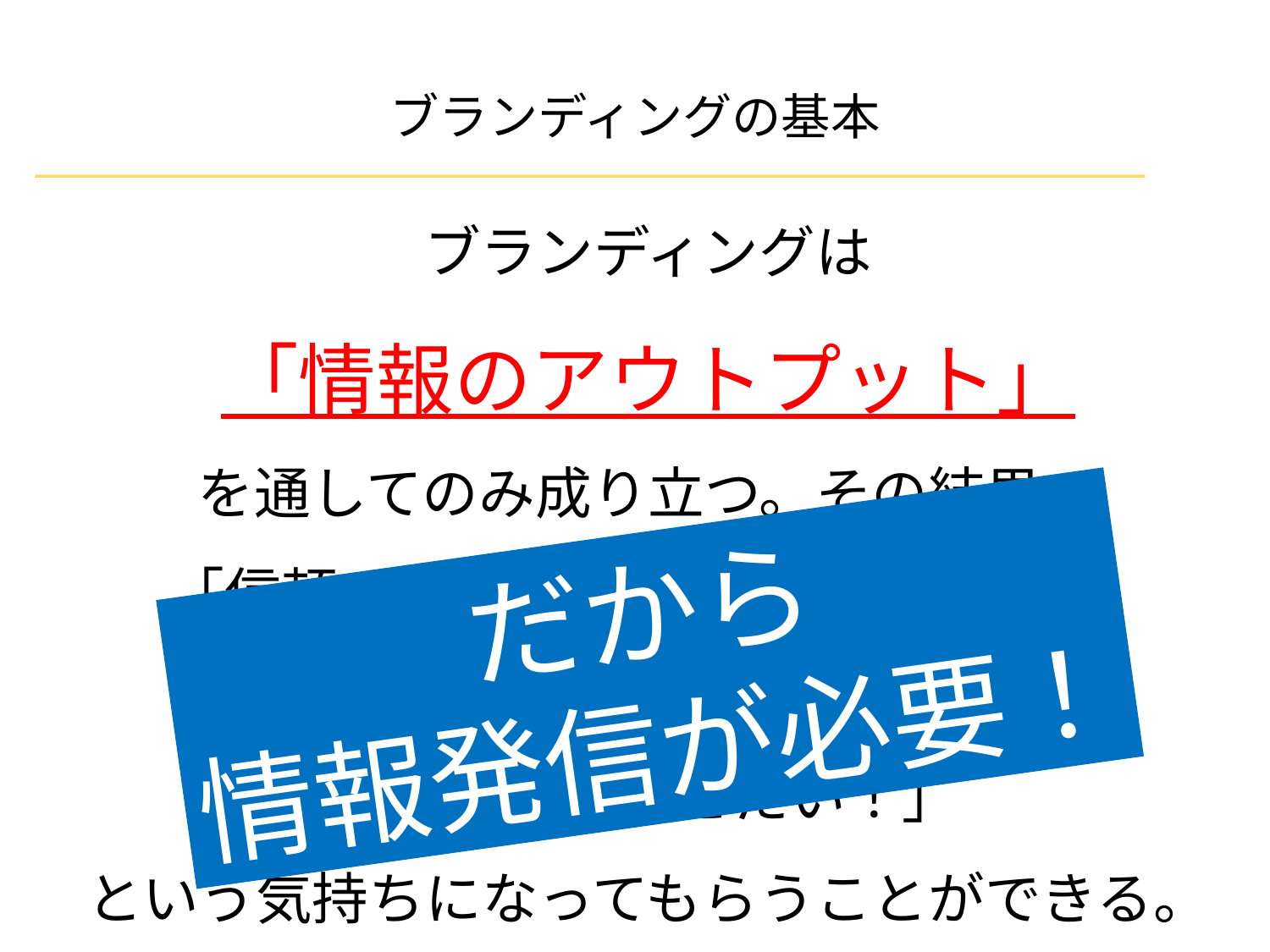

ブランディングの基本
ブランディングは
「情報のアウトプット」
を通してのみ成り立つ。その結果、
「信頼できる！」　「頼りになる！」
「この人は私が求めている専門家だ！」
「この人に任せたい！」
という気持ちになってもらうことができる。
だから
情報発信が必要！